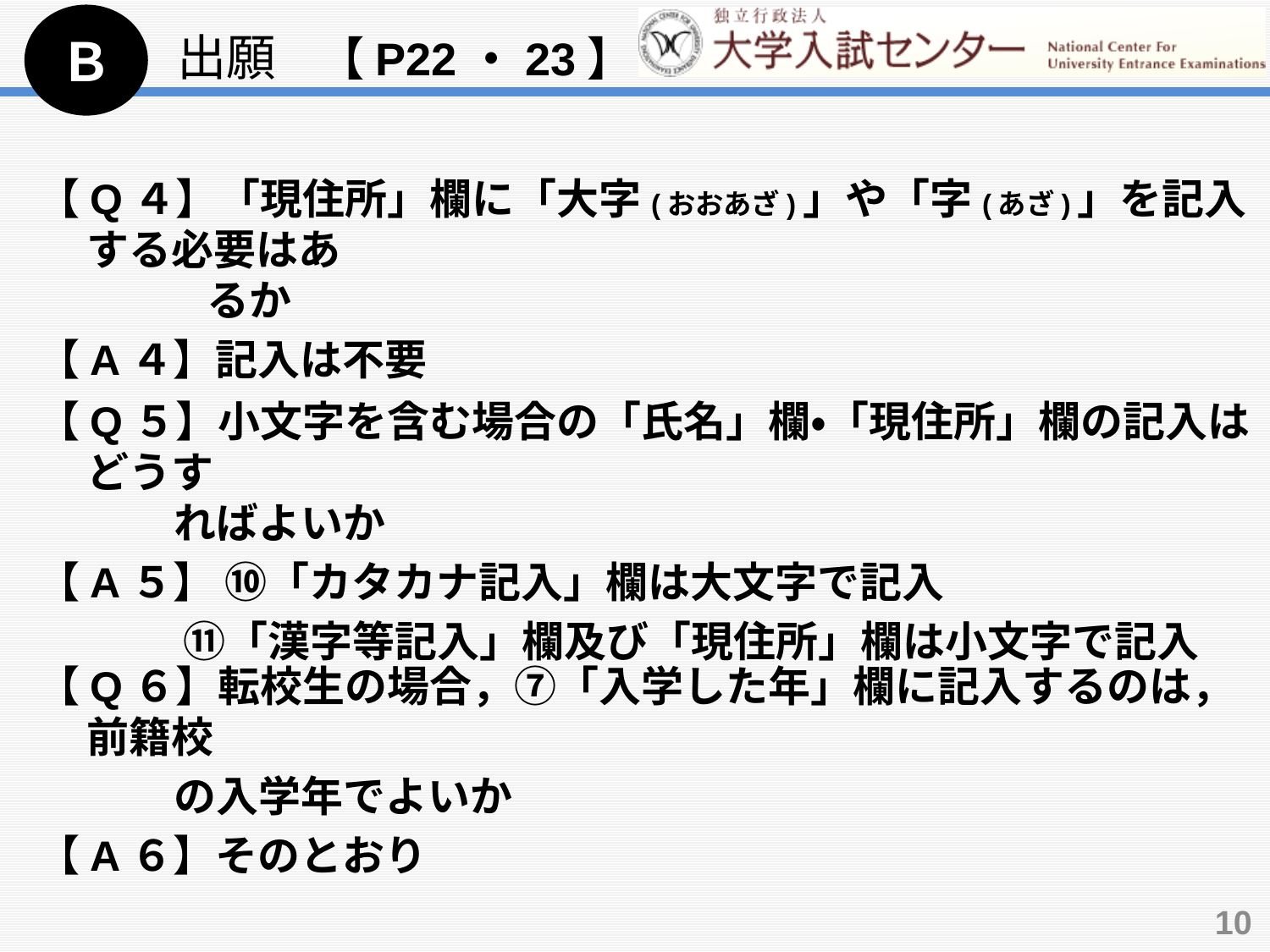

Ｂ
出願　【P22・23】
【Q４】「現住所」欄に「大字(おおあざ)」や「字(あざ)」を記入する必要はあ
　　　　るか
【A４】記入は不要
【Q５】小文字を含む場合の「氏名」欄・「現住所」欄の記入はどうす
　　　 ればよいか
【A５】 ⑩「カタカナ記入」欄は大文字で記入
　　　  ⑪「漢字等記入」欄及び「現住所」欄は小文字で記入
【Q６】転校生の場合，⑦「入学した年」欄に記入するのは，前籍校
　　　 の入学年でよいか
【A６】そのとおり
10